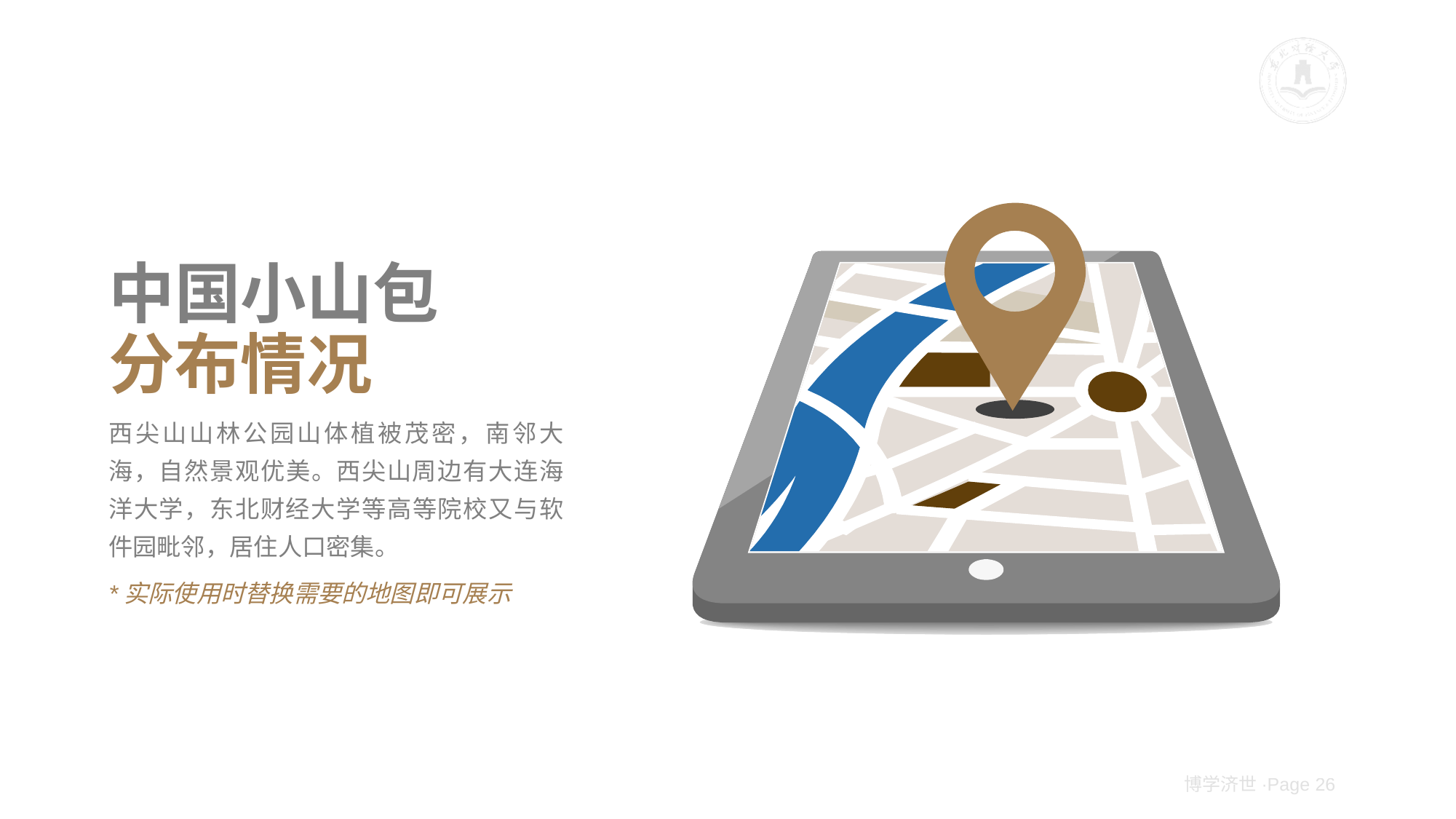

# 中国小山包 分布情况
西尖山山林公园山体植被茂密，南邻大海，自然景观优美。西尖山周边有大连海洋大学，东北财经大学等高等院校又与软件园毗邻，居住人口密集。
*实际使用时替换需要的地图即可展示
博学济世·Page 26
实际使用时右侧地图替换需要的地图即可展示，定位标记可保留使用